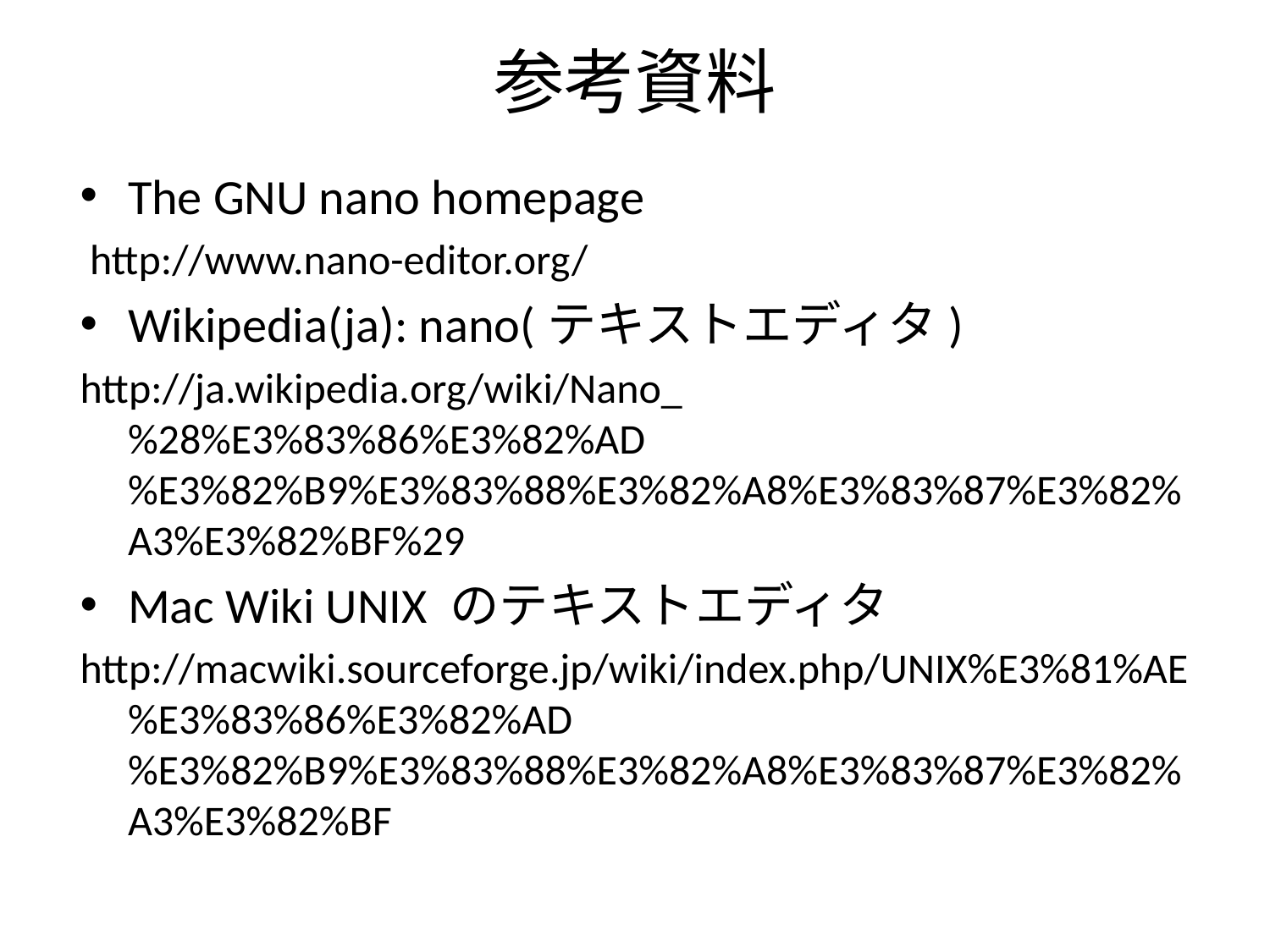

# 参考資料
The GNU nano homepage
 http://www.nano-editor.org/
Wikipedia(ja): nano(テキストエディタ)
http://ja.wikipedia.org/wiki/Nano_%28%E3%83%86%E3%82%AD%E3%82%B9%E3%83%88%E3%82%A8%E3%83%87%E3%82%A3%E3%82%BF%29
Mac Wiki UNIX のテキストエディタ
http://macwiki.sourceforge.jp/wiki/index.php/UNIX%E3%81%AE%E3%83%86%E3%82%AD%E3%82%B9%E3%83%88%E3%82%A8%E3%83%87%E3%82%A3%E3%82%BF